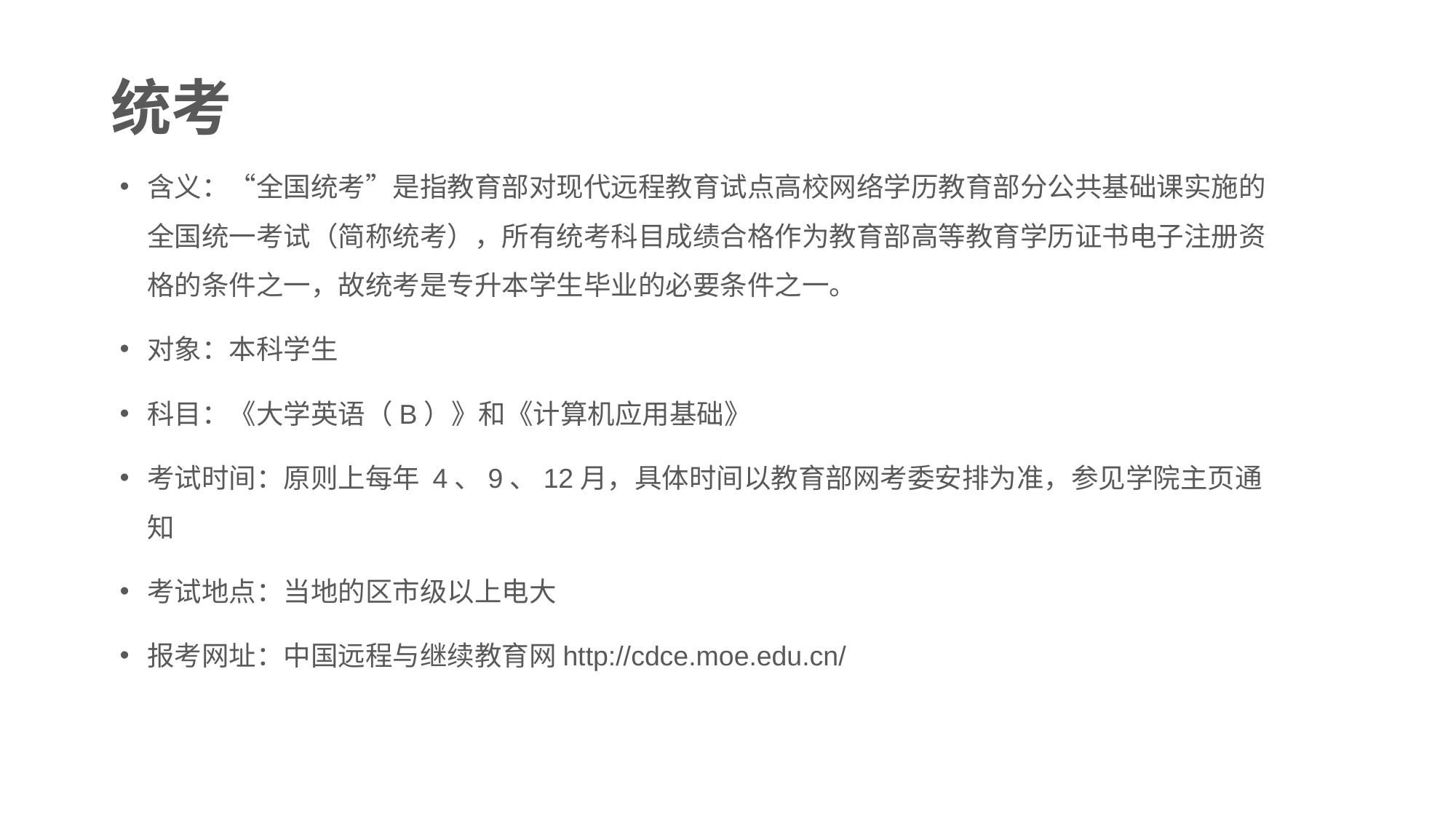

# 统考

含义：“全国统考”是指教育部对现代远程教育试点高校网络学历教育部分公共基础课实施的全国统一考试（简称统考），所有统考科目成绩合格作为教育部高等教育学历证书电子注册资格的条件之一，故统考是专升本学生毕业的必要条件之一。
对象：本科学生
科目：《大学英语（B）》和《计算机应用基础》
考试时间：原则上每年 4、9、12月，具体时间以教育部网考委安排为准，参见学院主页通知
考试地点：当地的区市级以上电大
报考网址：中国远程与继续教育网http://cdce.moe.edu.cn/